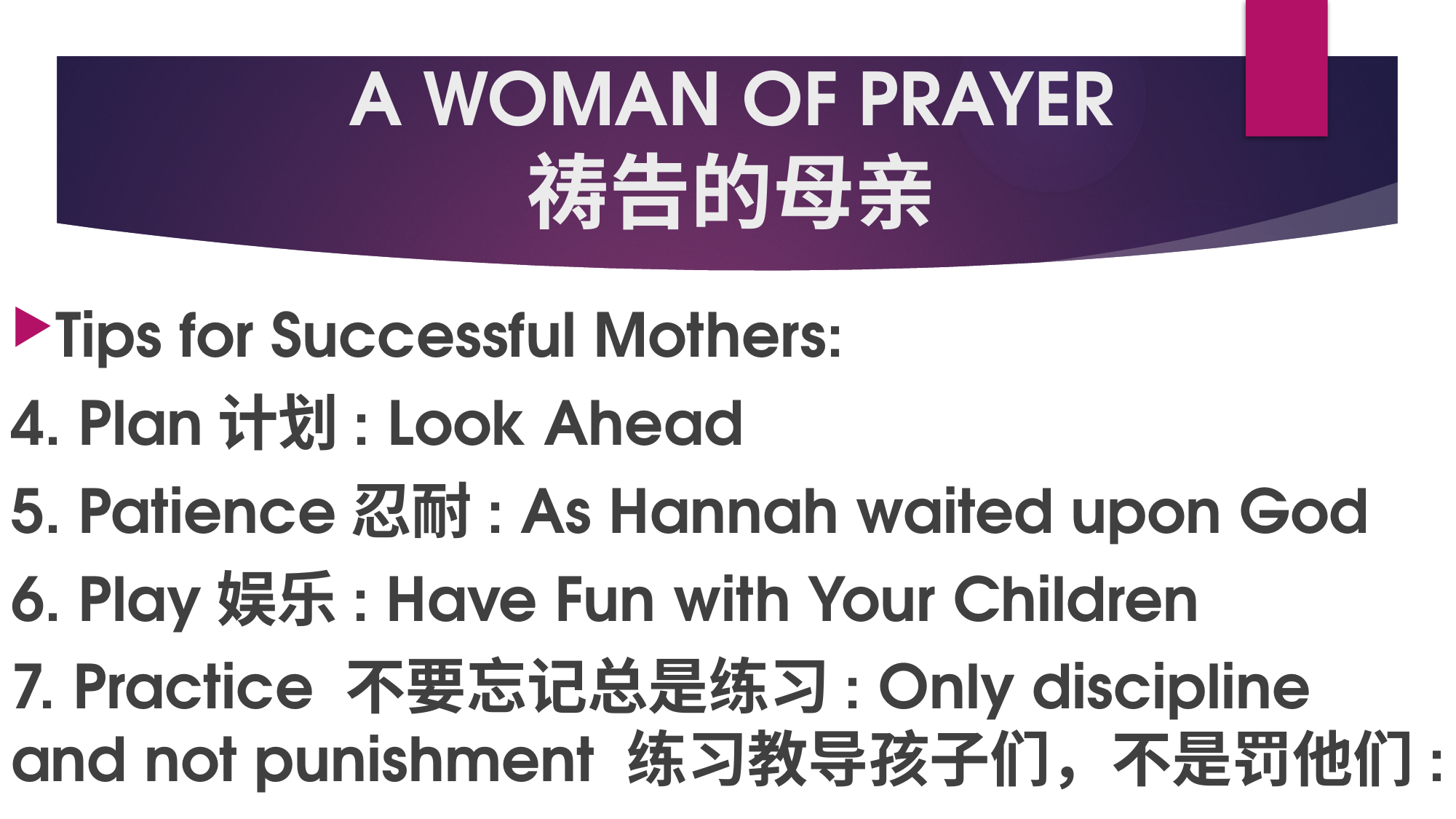

# A WOMAN OF PRAYER 祷告的母亲
Tips for Successful Mothers:
4. Plan计划: Look Ahead
5. Patience忍耐: As Hannah waited upon God
6. Play娱乐: Have Fun with Your Children
7. Practice 不要忘记总是练习: Only discipline and not punishment 练习教导孩子们，不是罚他们: